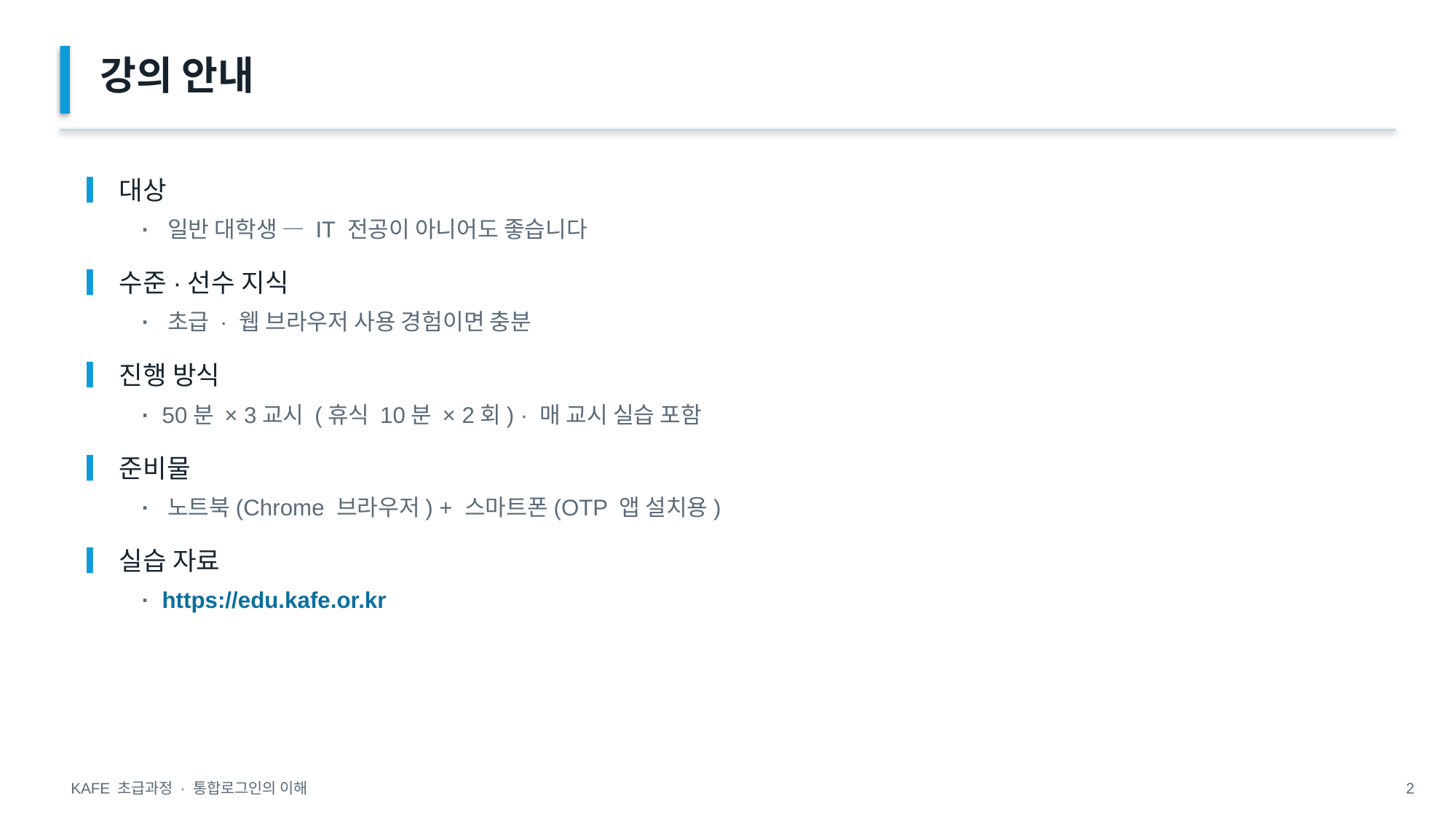

강의 안내

▎대상
·  일반 대학생 — IT 전공이 아니어도 좋습니다
▎수준·선수 지식
·  초급 · 웹 브라우저 사용 경험이면 충분
▎진행 방식
·  50분 × 3교시 (휴식 10분 × 2회) · 매 교시 실습 포함
▎준비물
·  노트북(Chrome 브라우저) + 스마트폰(OTP 앱 설치용)
▎실습 자료
·  https://edu.kafe.or.kr
KAFE 초급과정 · 통합로그인의 이해
2